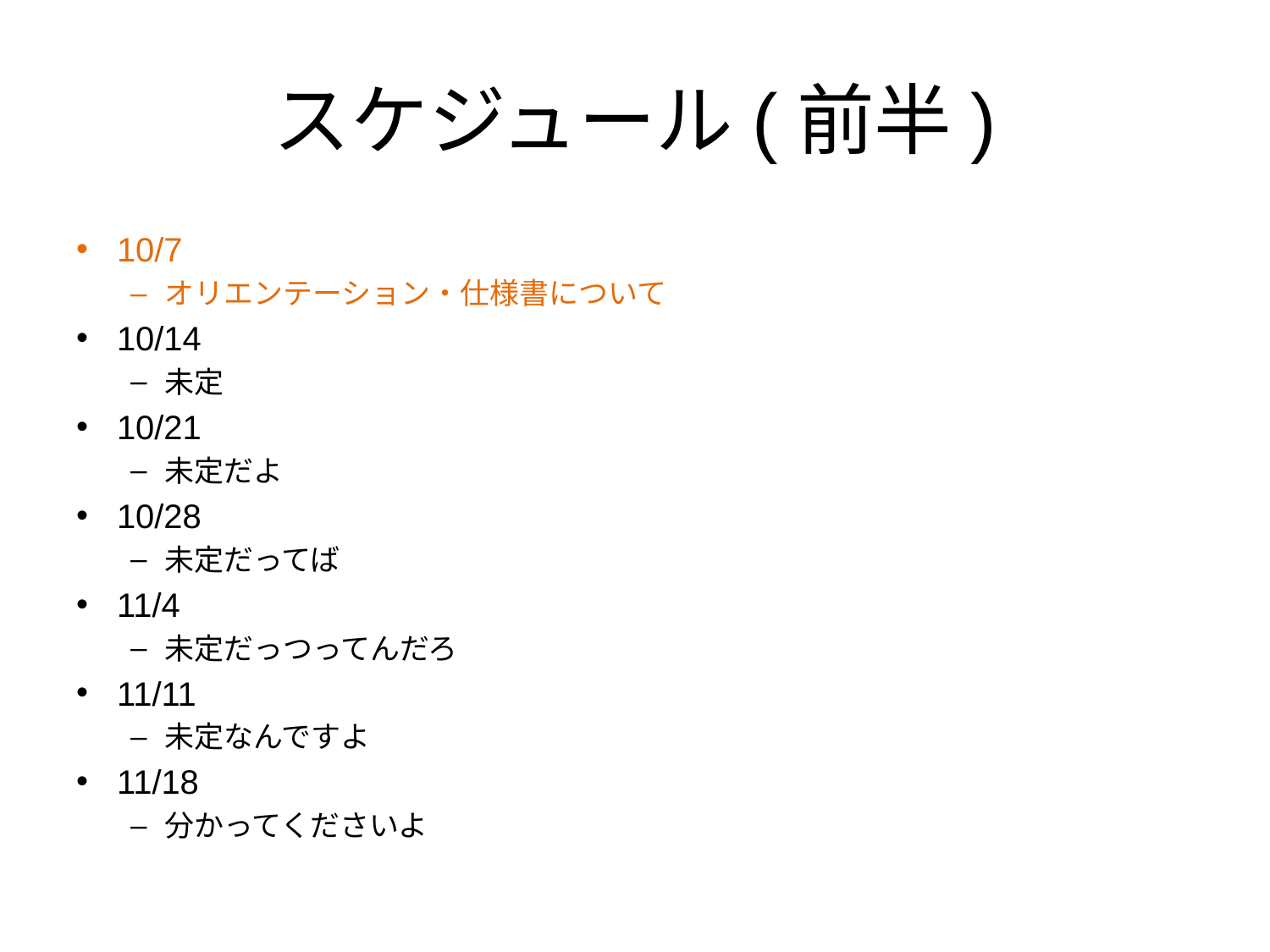

# スケジュール(前半)
10/7
オリエンテーション・仕様書について
10/14
未定
10/21
未定だよ
10/28
未定だってば
11/4
未定だっつってんだろ
11/11
未定なんですよ
11/18
分かってくださいよ